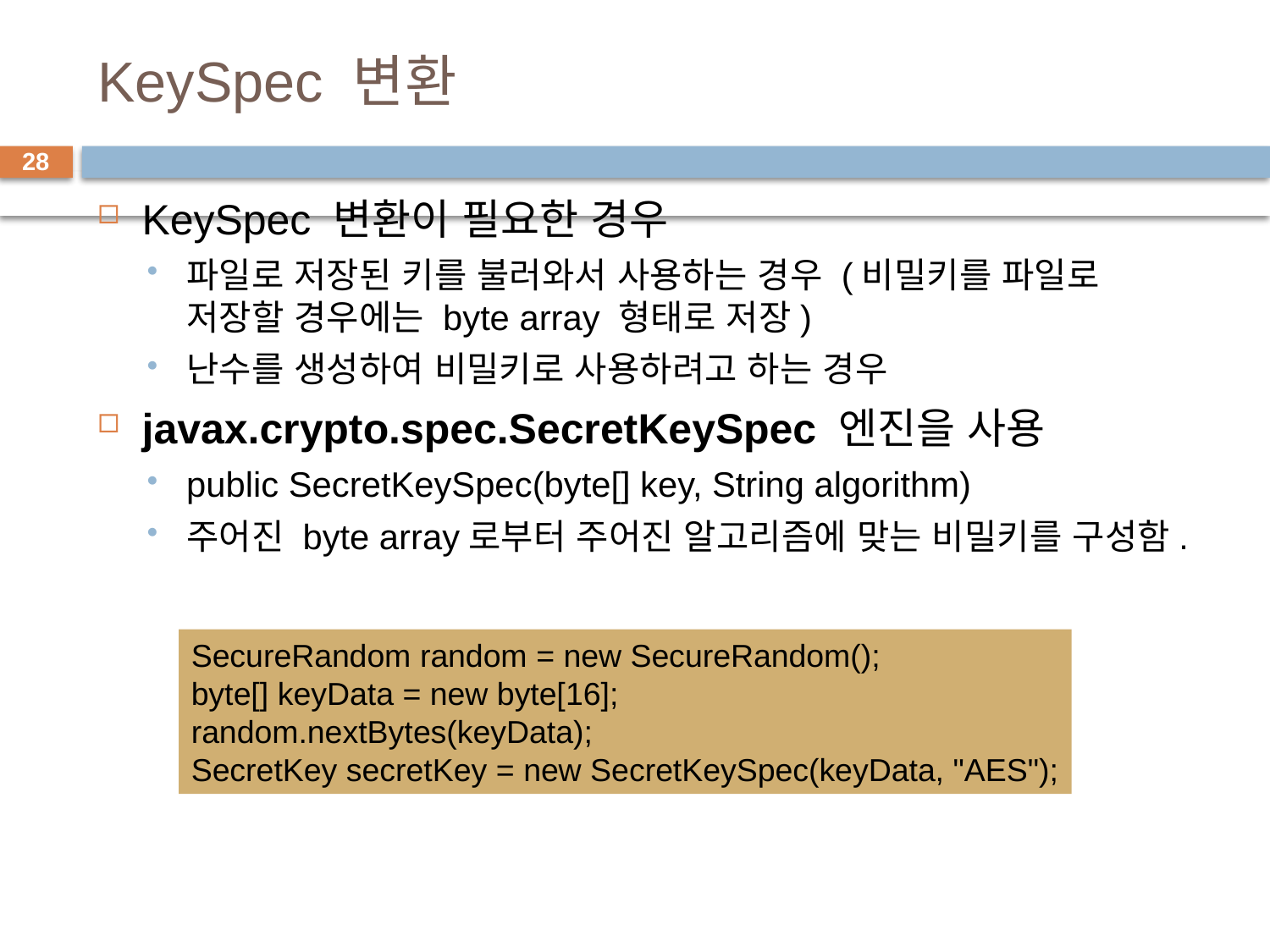

# KeySpec 변환
28
KeySpec 변환이 필요한 경우
파일로 저장된 키를 불러와서 사용하는 경우 (비밀키를 파일로 저장할 경우에는 byte array 형태로 저장)
난수를 생성하여 비밀키로 사용하려고 하는 경우
javax.crypto.spec.SecretKeySpec 엔진을 사용
public SecretKeySpec(byte[] key, String algorithm)
주어진 byte array로부터 주어진 알고리즘에 맞는 비밀키를 구성함.
SecureRandom random = new SecureRandom();
byte[] keyData = new byte[16];
random.nextBytes(keyData);
SecretKey secretKey = new SecretKeySpec(keyData, "AES");